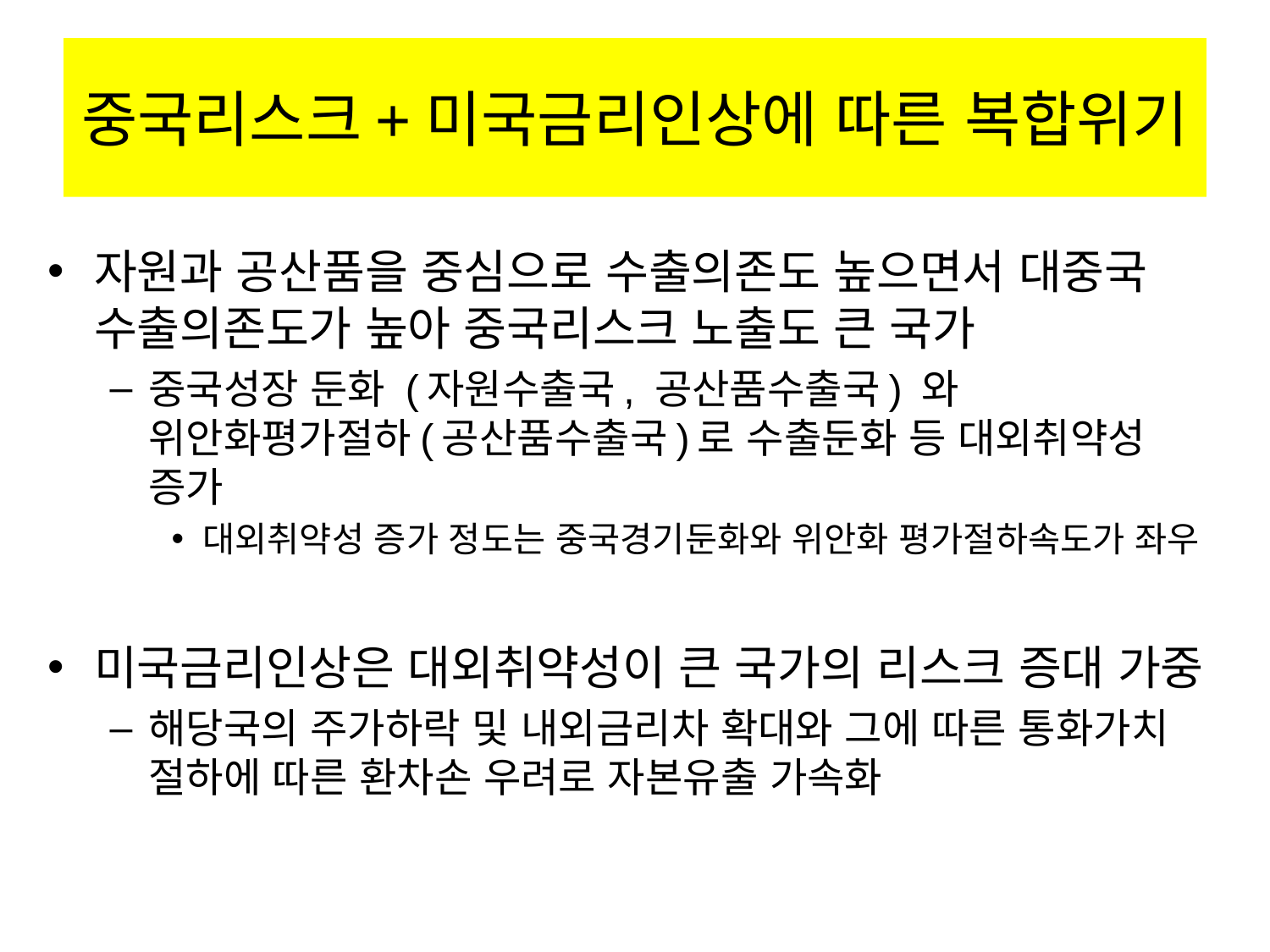

# 중국리스크+미국금리인상에 따른 복합위기
자원과 공산품을 중심으로 수출의존도 높으면서 대중국 수출의존도가 높아 중국리스크 노출도 큰 국가
중국성장 둔화 (자원수출국, 공산품수출국) 와 위안화평가절하(공산품수출국)로 수출둔화 등 대외취약성 증가
대외취약성 증가 정도는 중국경기둔화와 위안화 평가절하속도가 좌우

미국금리인상은 대외취약성이 큰 국가의 리스크 증대 가중
해당국의 주가하락 및 내외금리차 확대와 그에 따른 통화가치 절하에 따른 환차손 우려로 자본유출 가속화